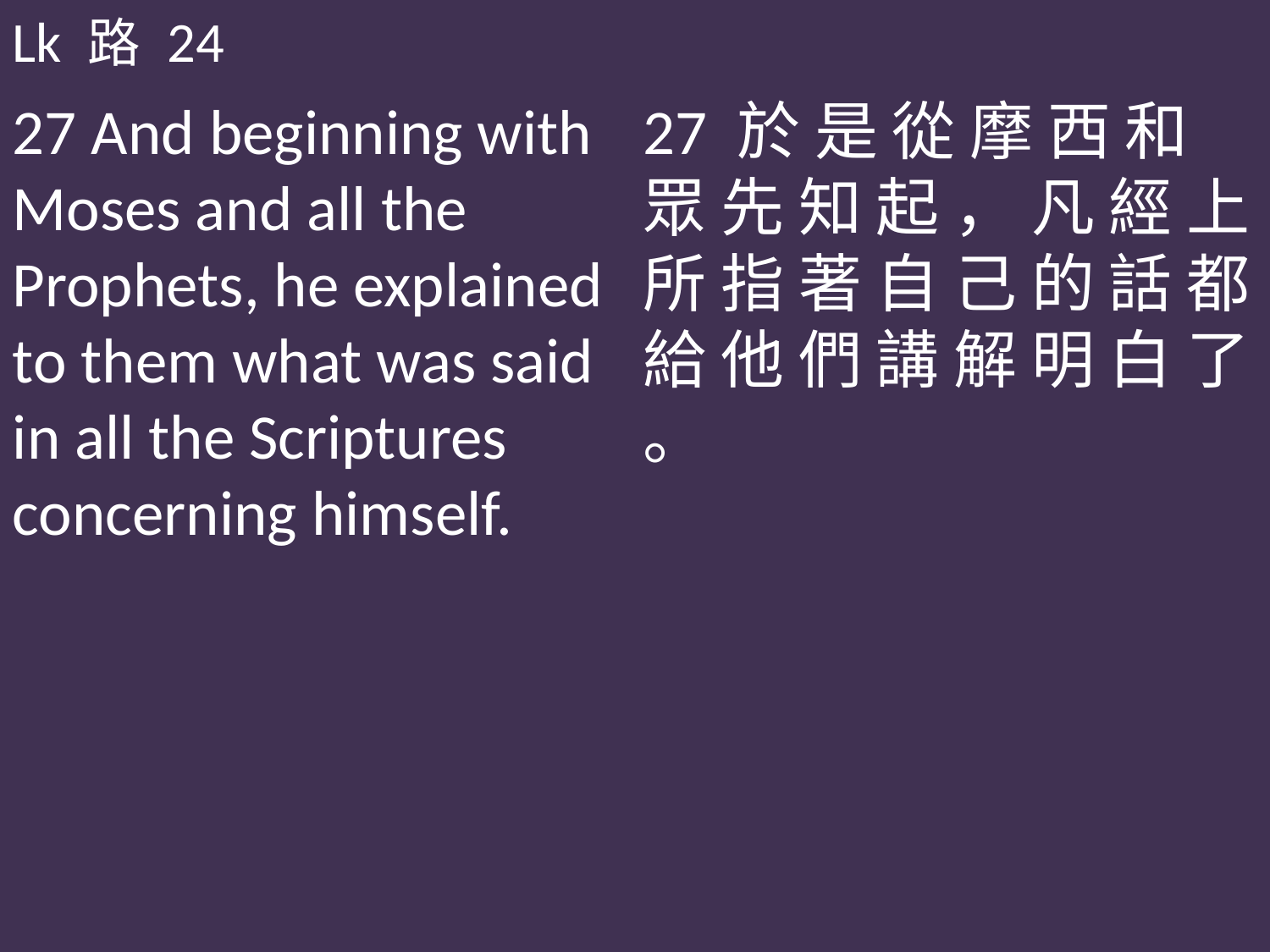

Lk 路 24
27 And beginning with Moses and all the Prophets, he explained to them what was said in all the Scriptures concerning himself.
27 於 是 從 摩 西 和 眾 先 知 起 ， 凡 經 上 所 指 著 自 己 的 話 都 給 他 們 講 解 明 白 了 。